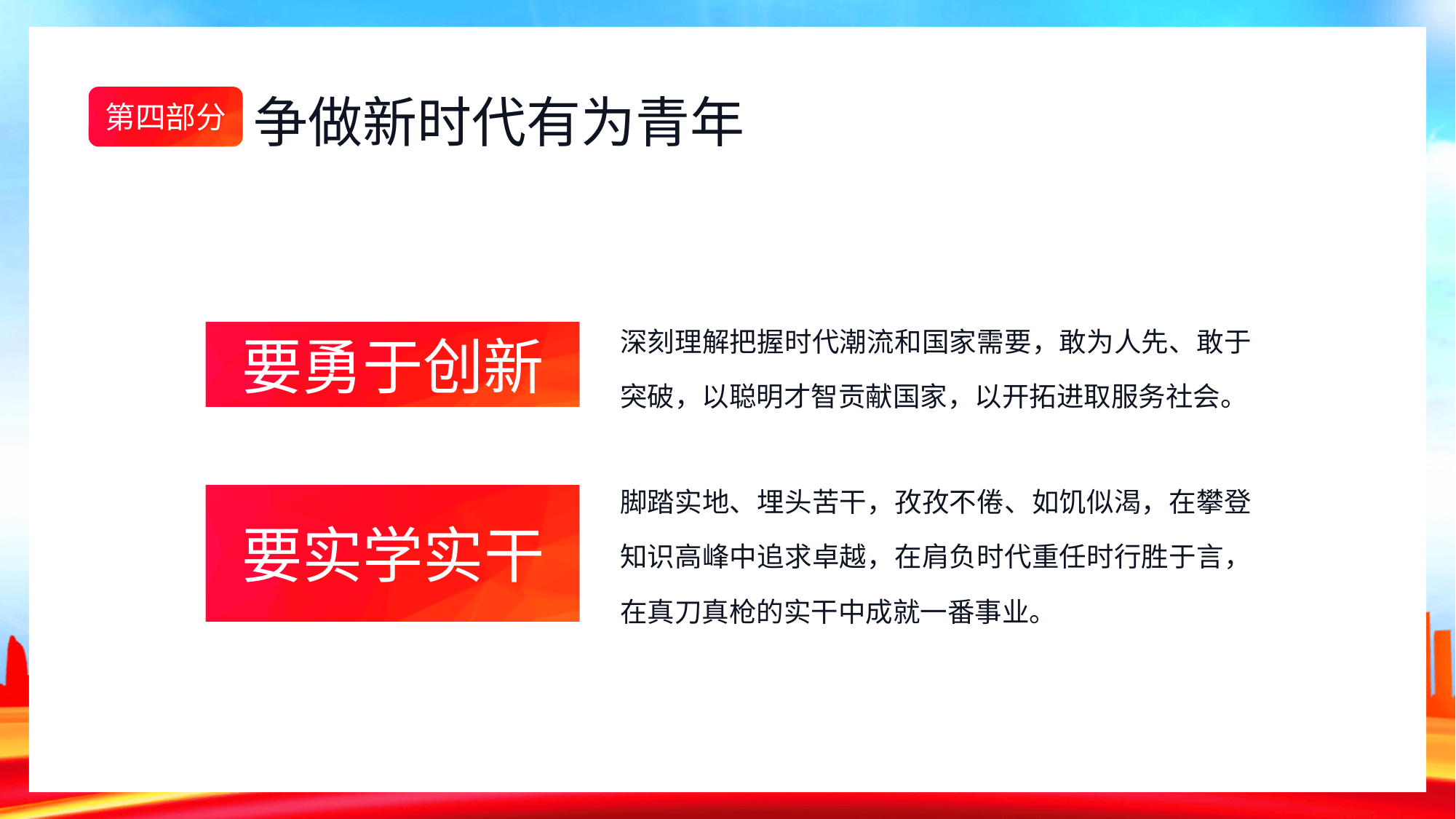

深刻理解把握时代潮流和国家需要，敢为人先、敢于突破，以聪明才智贡献国家，以开拓进取服务社会。
要勇于创新
脚踏实地、埋头苦干，孜孜不倦、如饥似渴，在攀登知识高峰中追求卓越，在肩负时代重任时行胜于言，在真刀真枪的实干中成就一番事业。
要实学实干